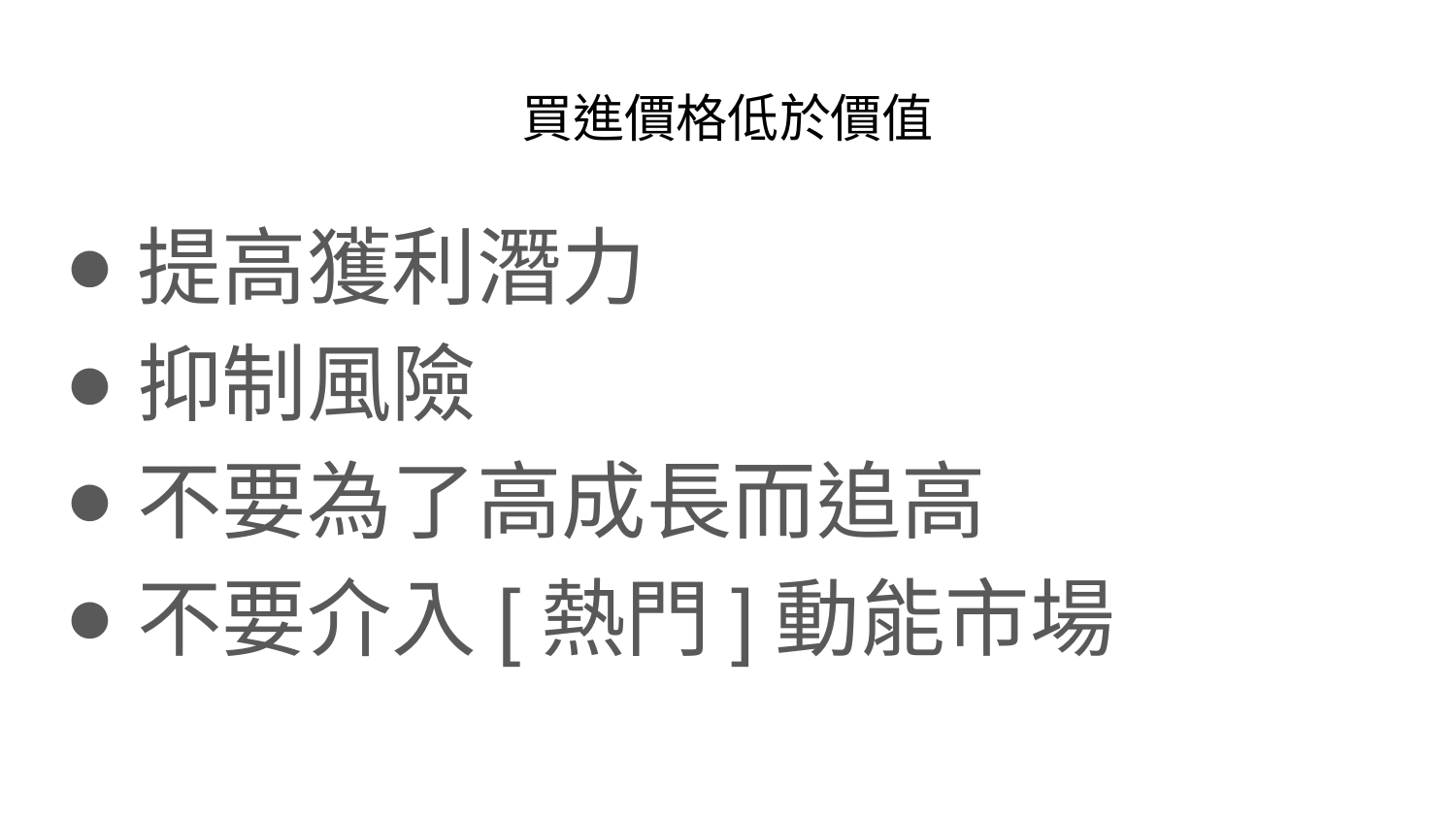

# 買進價格低於價值
提高獲利潛力
抑制風險
不要為了高成長而追高
不要介入[熱門]動能市場